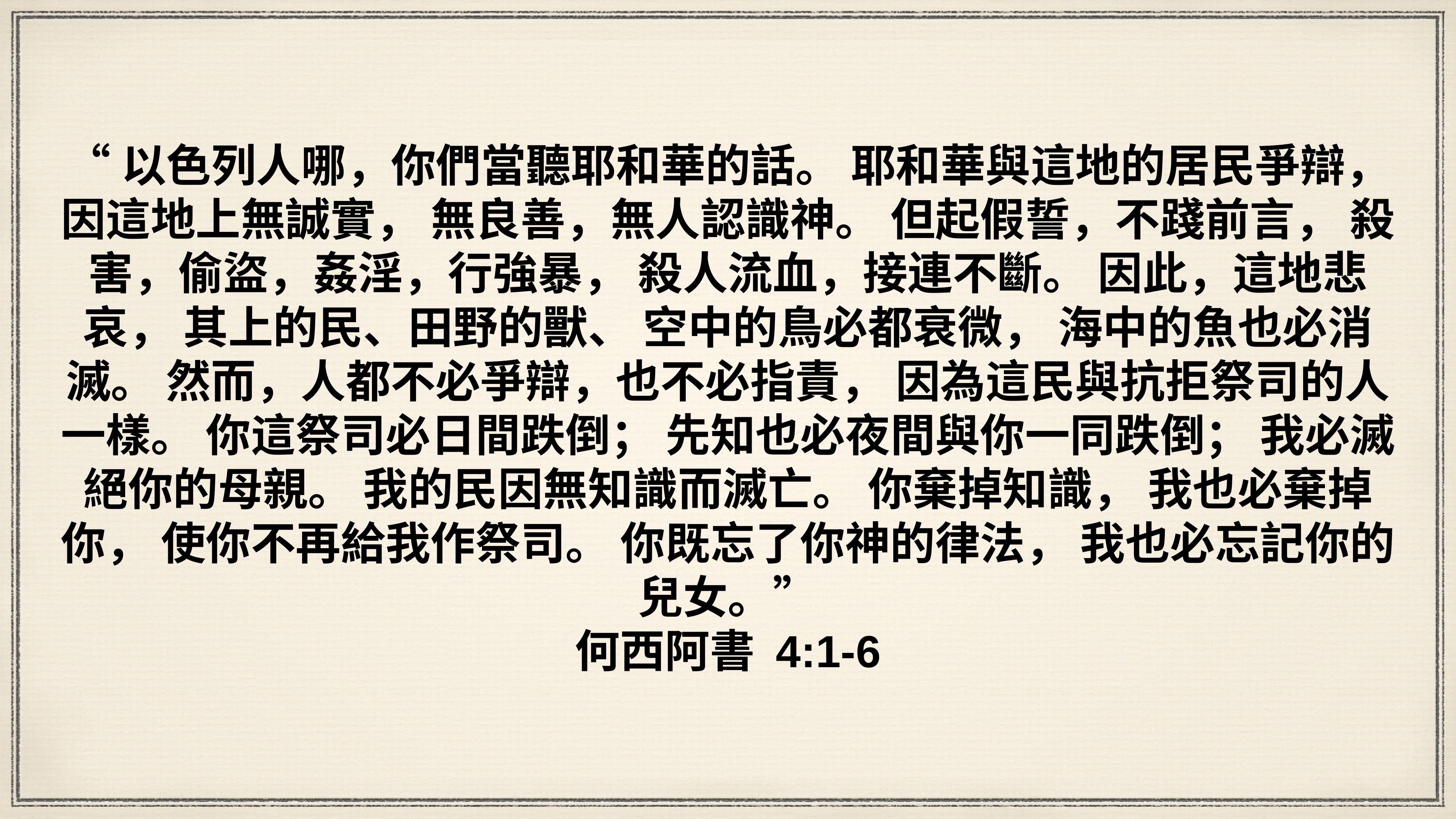

# “以色列人哪，你們當聽耶和華的話。 耶和華與這地的居民爭辯， 因這地上無誠實， 無良善，無人認識神。 但起假誓，不踐前言， 殺害，偷盜，姦淫，行強暴， 殺人流血，接連不斷。 因此，這地悲哀， 其上的民、田野的獸、 空中的鳥必都衰微， 海中的魚也必消滅。 然而，人都不必爭辯，也不必指責， 因為這民與抗拒祭司的人一樣。 你這祭司必日間跌倒； 先知也必夜間與你一同跌倒； 我必滅絕你的母親。 我的民因無知識而滅亡。 你棄掉知識， 我也必棄掉你， 使你不再給我作祭司。 你既忘了你神的律法， 我也必忘記你的兒女。”
何西阿書 4:1-6